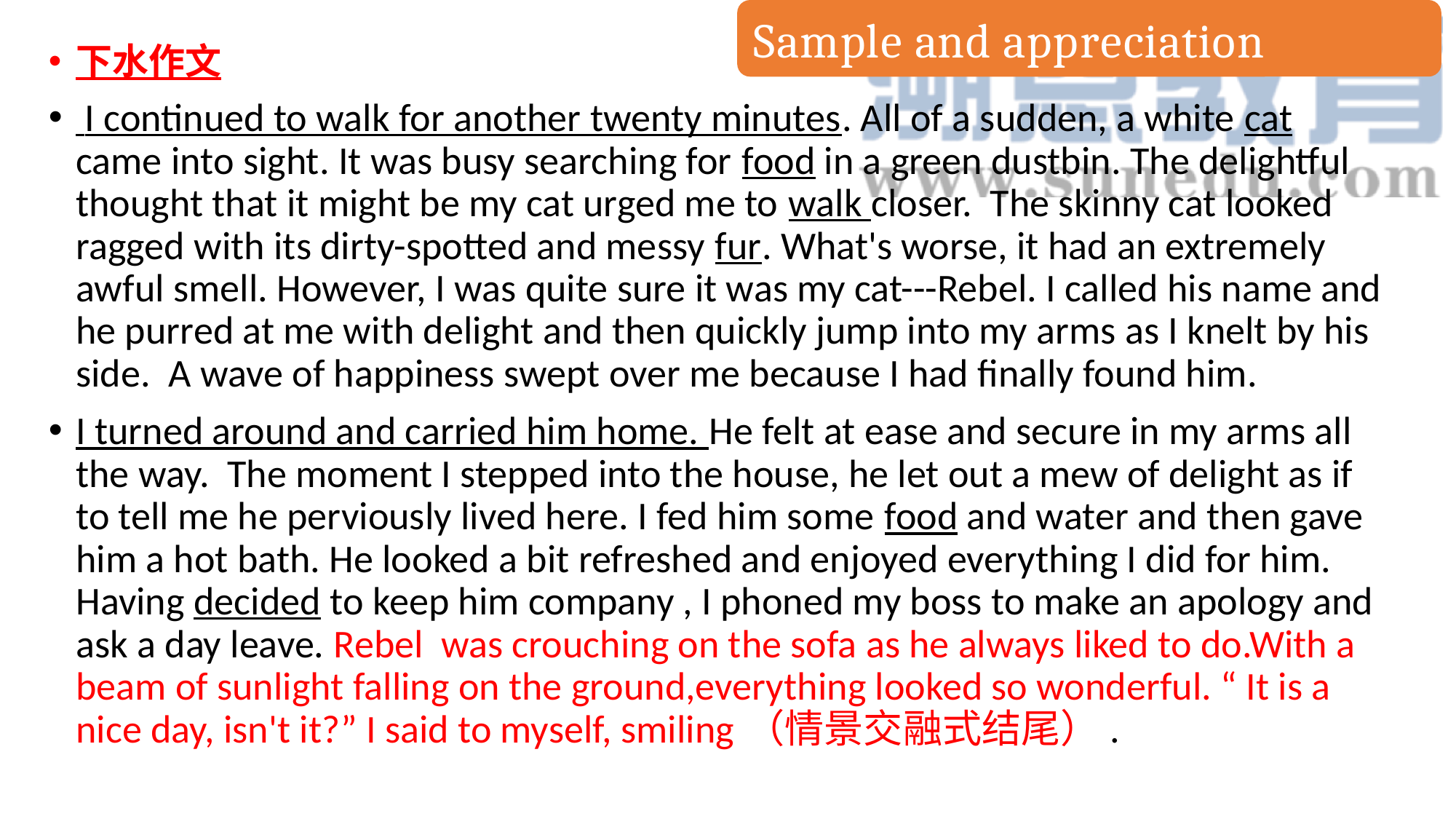

Sample and appreciation
下水作文
 I continued to walk for another twenty minutes. All of a sudden, a white cat came into sight. It was busy searching for food in a green dustbin. The delightful thought that it might be my cat urged me to walk closer.  The skinny cat looked ragged with its dirty-spotted and messy fur. What's worse, it had an extremely awful smell. However, I was quite sure it was my cat---Rebel. I called his name and he purred at me with delight and then quickly jump into my arms as I knelt by his side.  A wave of happiness swept over me because I had finally found him.
I turned around and carried him home. He felt at ease and secure in my arms all the way.  The moment I stepped into the house, he let out a mew of delight as if to tell me he perviously lived here. I fed him some food and water and then gave him a hot bath. He looked a bit refreshed and enjoyed everything I did for him. Having decided to keep him company , I phoned my boss to make an apology and ask a day leave. Rebel  was crouching on the sofa as he always liked to do.With a beam of sunlight falling on the ground,everything looked so wonderful. “ It is a nice day, isn't it?” I said to myself, smiling（情景交融式结尾）.